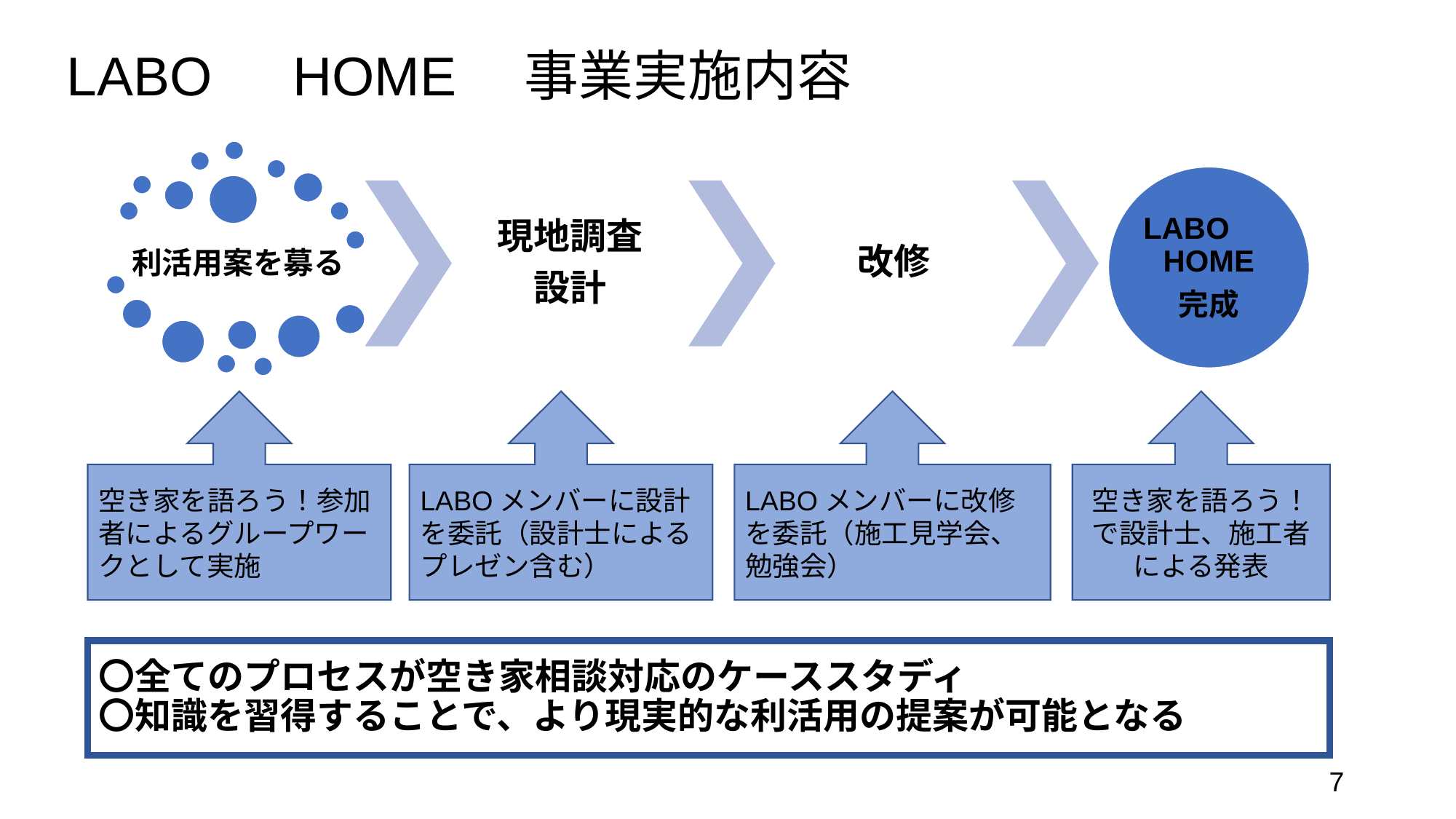

利活用案を募る
現地調査
設計
改修
LABO　HOME
完成
LABO　HOME　事業実施内容
空き家を語ろう！参加者によるグループワークとして実施
LABOメンバーに設計を委託（設計士によるプレゼン含む）
空き家を語ろう！で設計士、施工者による発表
LABOメンバーに改修を委託（施工見学会、勉強会）
〇全てのプロセスが空き家相談対応のケーススタディ
〇知識を習得することで、より現実的な利活用の提案が可能となる
7